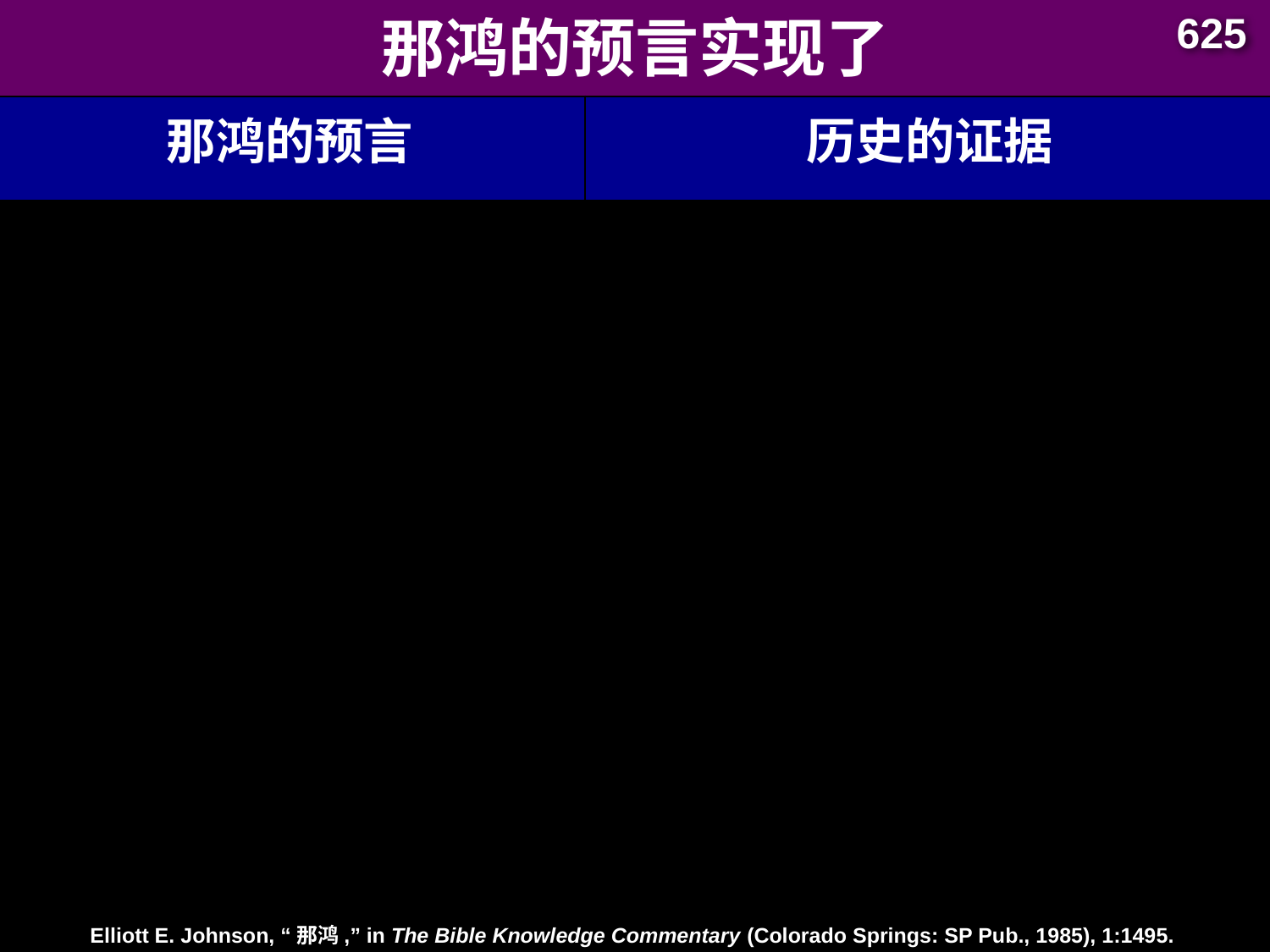

625
# 那鸿的预言实现了
| 那鸿的预言 | 历史的证据 |
| --- | --- |
| 11. 尼尼微的偶像和雕像将被摧毁（1:14）。 | 11. 在尼尼微废墟中，女神伊什塔尔的雕像被发现断头。 （“大英博物馆对尼尼微伊什塔尔神庙的发掘，1930-1931年”，《考古与人类学年鉴》19卷，第55-56页）。 |
Elliott E. Johnson, “那鸿,” in The Bible Knowledge Commentary (Colorado Springs: SP Pub., 1985), 1:1495.